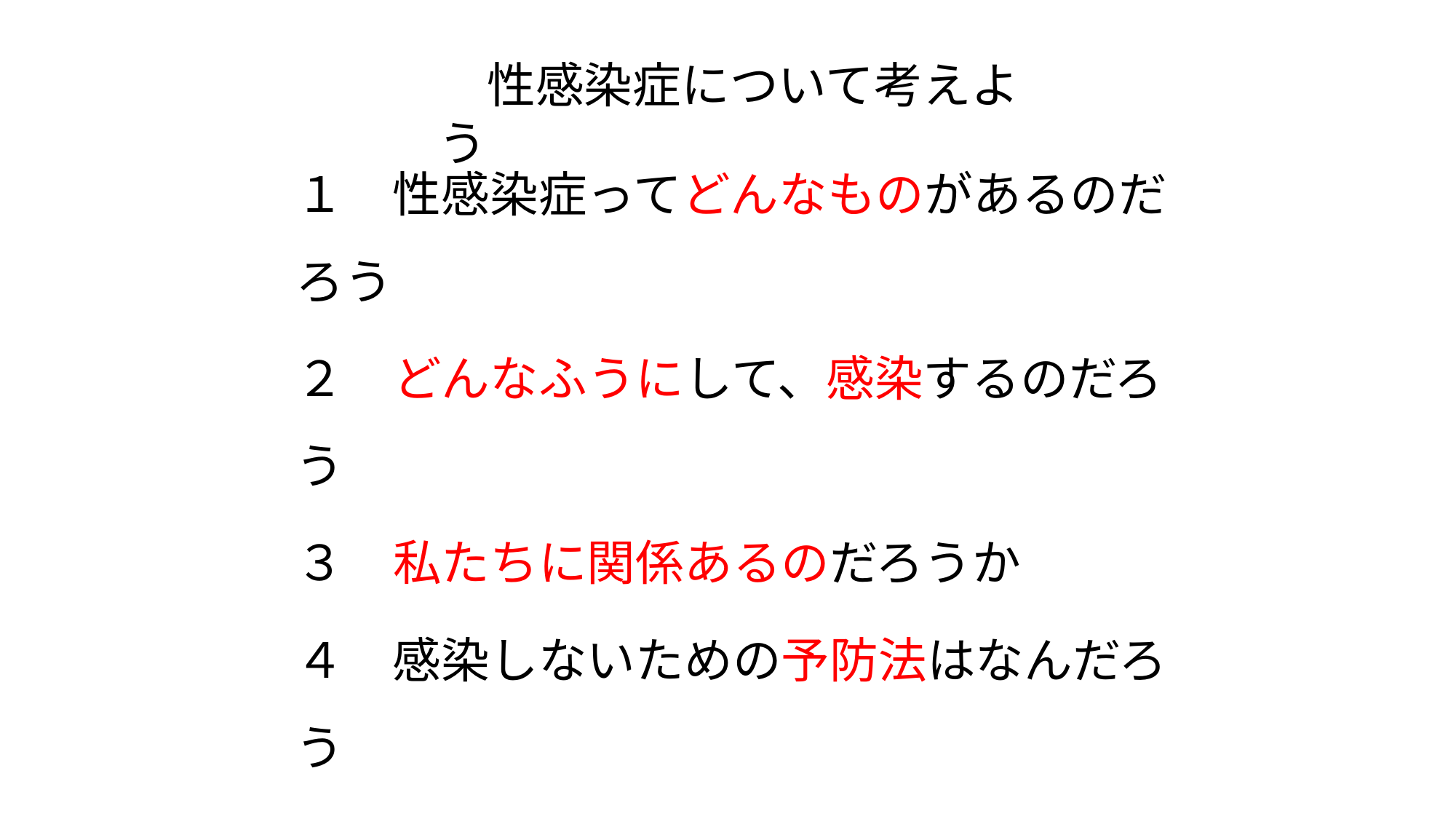

# 性感染症について考えよう
１　性感染症ってどんなものがあるのだろう
２　どんなふうにして、感染するのだろう
３　私たちに関係あるのだろうか
４　感染しないための予防法はなんだろう